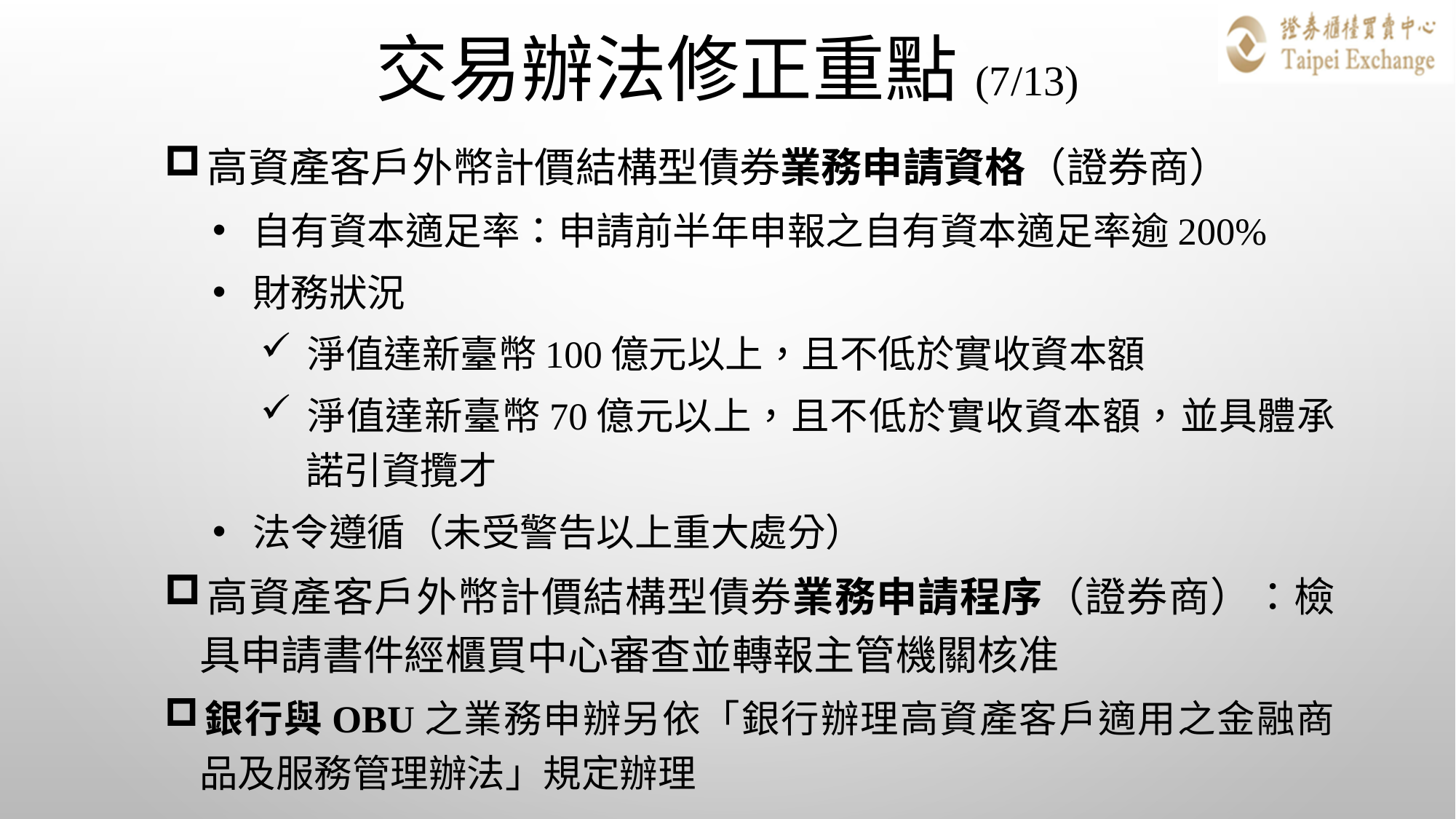

# 交易辦法修正重點(7/13)
高資產客戶外幣計價結構型債券業務申請資格（證券商）
自有資本適足率：申請前半年申報之自有資本適足率逾200%
財務狀況
淨值達新臺幣100億元以上，且不低於實收資本額
淨值達新臺幣70億元以上，且不低於實收資本額，並具體承諾引資攬才
法令遵循（未受警告以上重大處分）
高資產客戶外幣計價結構型債券業務申請程序（證券商）：檢具申請書件經櫃買中心審查並轉報主管機關核准
銀行與OBU之業務申辦另依「銀行辦理高資產客戶適用之金融商品及服務管理辦法」規定辦理